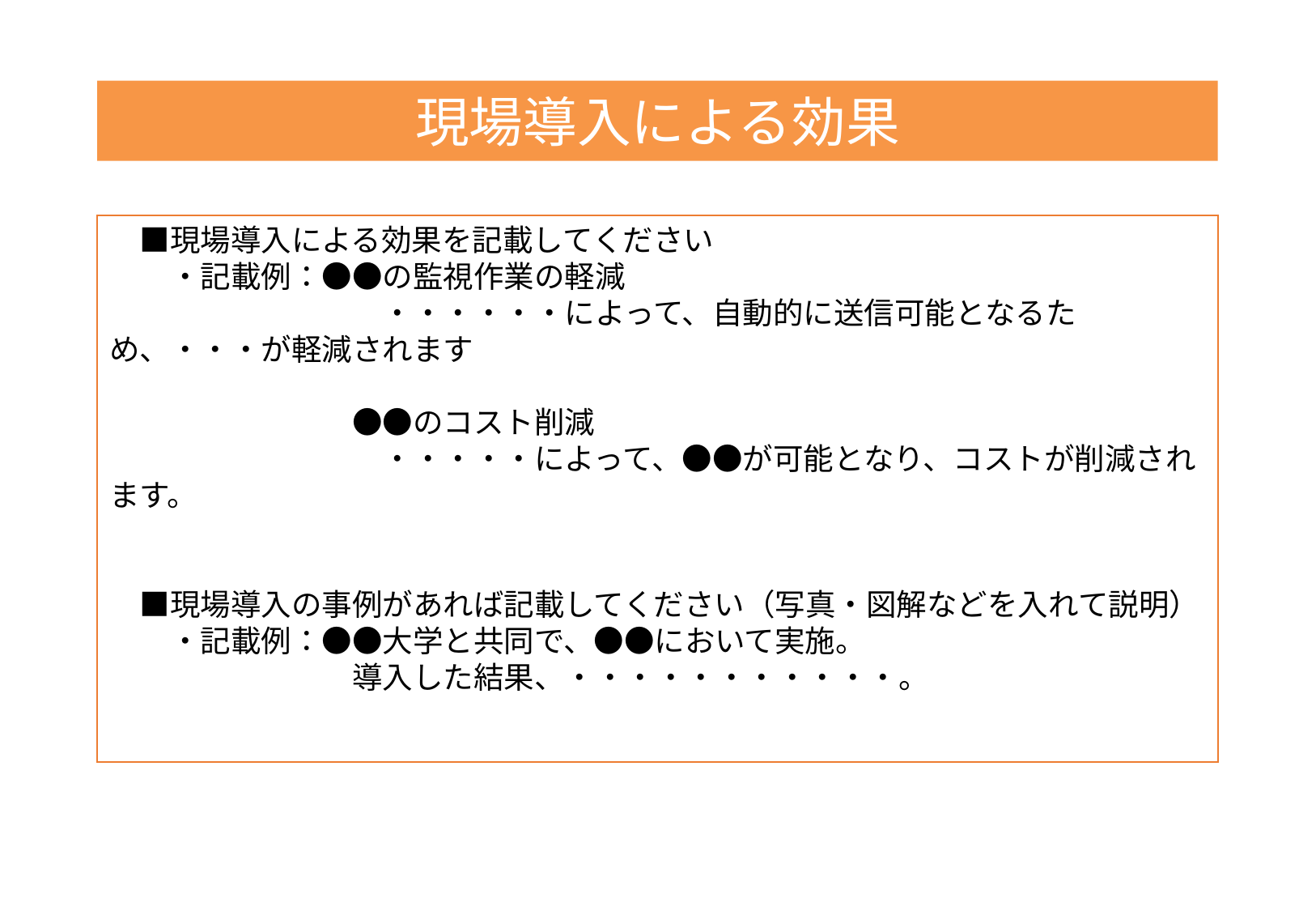

現場導入による効果
　■現場導入による効果を記載してください
　　・記載例：●●の監視作業の軽減
　　　　　　　　　・・・・・・によって、自動的に送信可能となるため、・・・が軽減されます

　　　　　　　　●●のコスト削減
　　　　　　　　　・・・・・によって、●●が可能となり、コストが削減されます。

　■現場導入の事例があれば記載してください（写真・図解などを入れて説明）
　　・記載例：●●大学と共同で、●●において実施。
　　　　　　　　導入した結果、・・・・・・・・・・・。